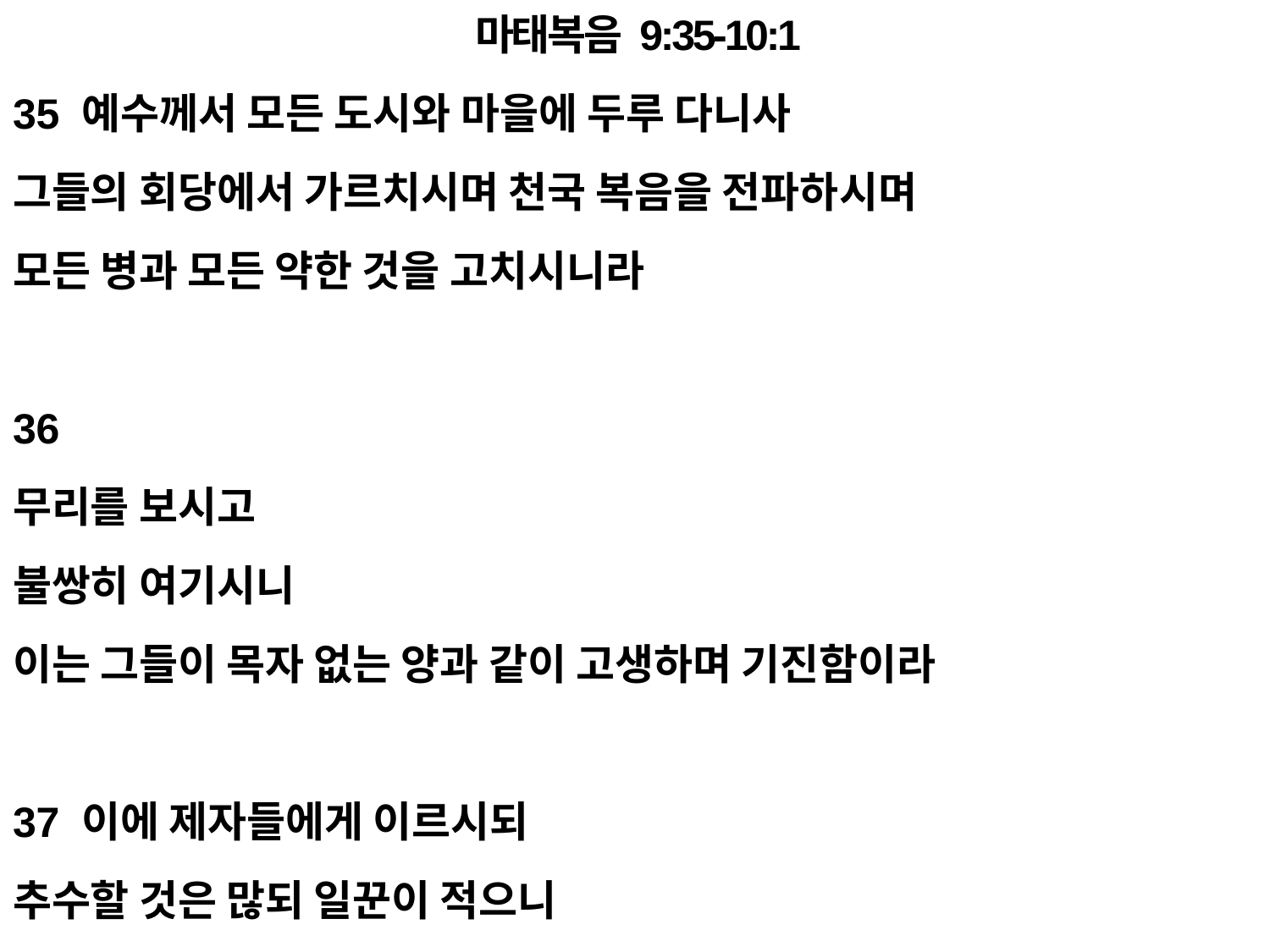

마태복음 9:35-10:1
35 예수께서 모든 도시와 마을에 두루 다니사
그들의 회당에서 가르치시며 천국 복음을 전파하시며
모든 병과 모든 약한 것을 고치시니라

36
무리를 보시고
불쌍히 여기시니
이는 그들이 목자 없는 양과 같이 고생하며 기진함이라

37 이에 제자들에게 이르시되
추수할 것은 많되 일꾼이 적으니

#